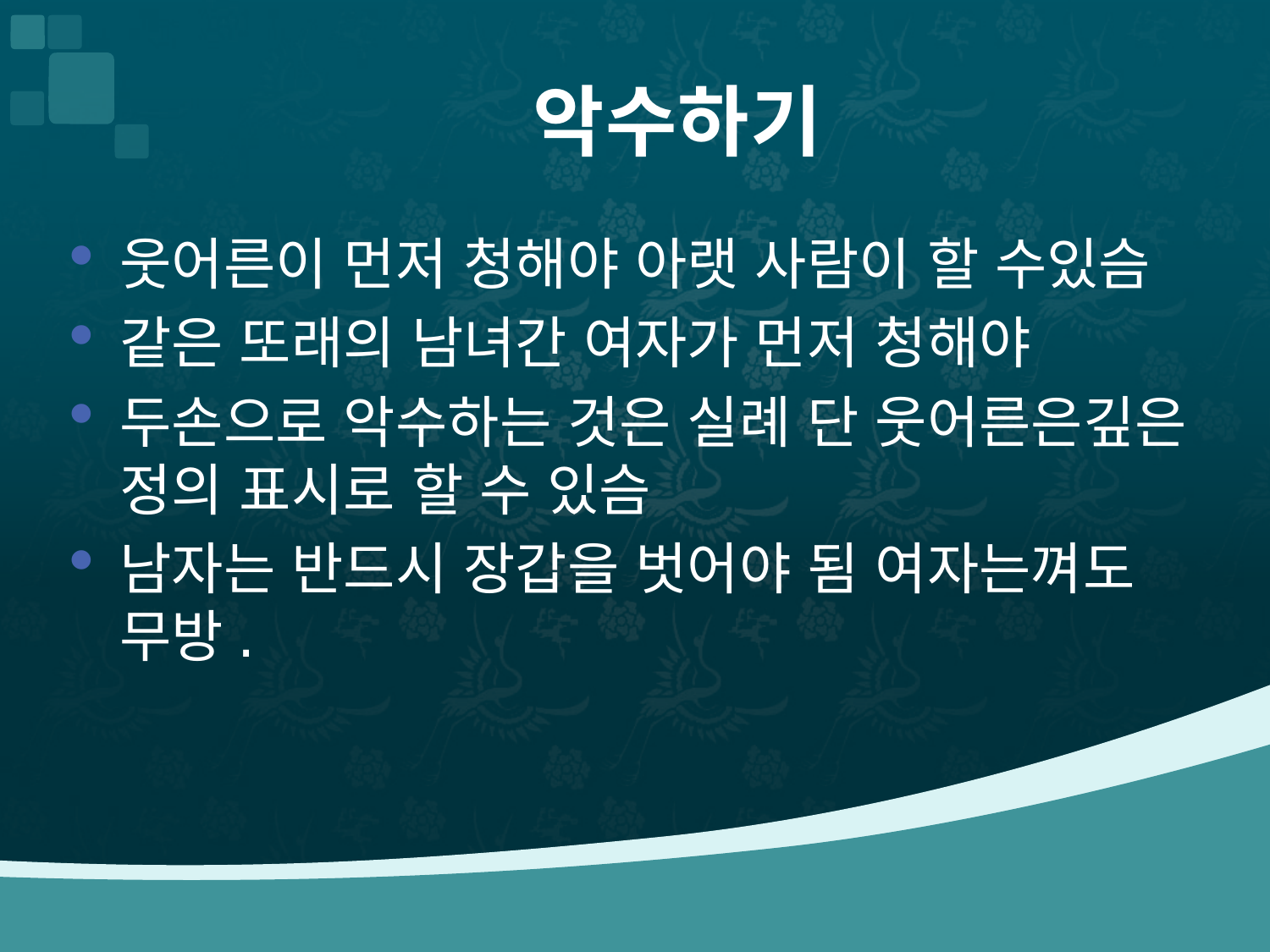

# 악수하기
웃어른이 먼저 청해야 아랫 사람이 할 수있슴
같은 또래의 남녀간 여자가 먼저 청해야
두손으로 악수하는 것은 실례 단 웃어른은깊은 정의 표시로 할 수 있슴
남자는 반드시 장갑을 벗어야 됨 여자는껴도 무방.